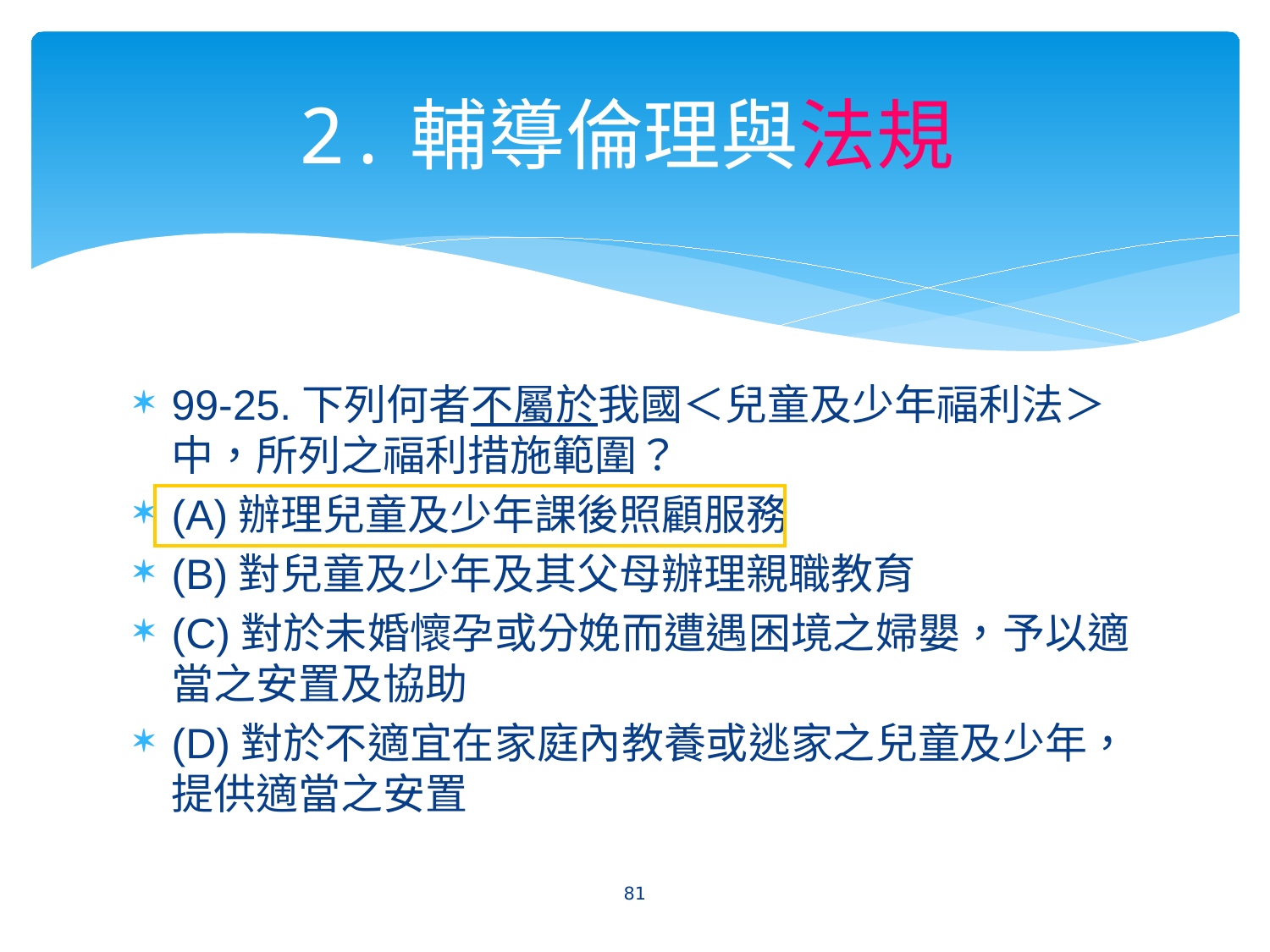

# 2.輔導倫理與法規
99-25.下列何者不屬於我國＜兒童及少年福利法＞中，所列之福利措施範圍？
(A)辦理兒童及少年課後照顧服務
(B)對兒童及少年及其父母辦理親職教育
(C)對於未婚懷孕或分娩而遭遇困境之婦嬰，予以適當之安置及協助
(D)對於不適宜在家庭內教養或逃家之兒童及少年，提供適當之安置

81